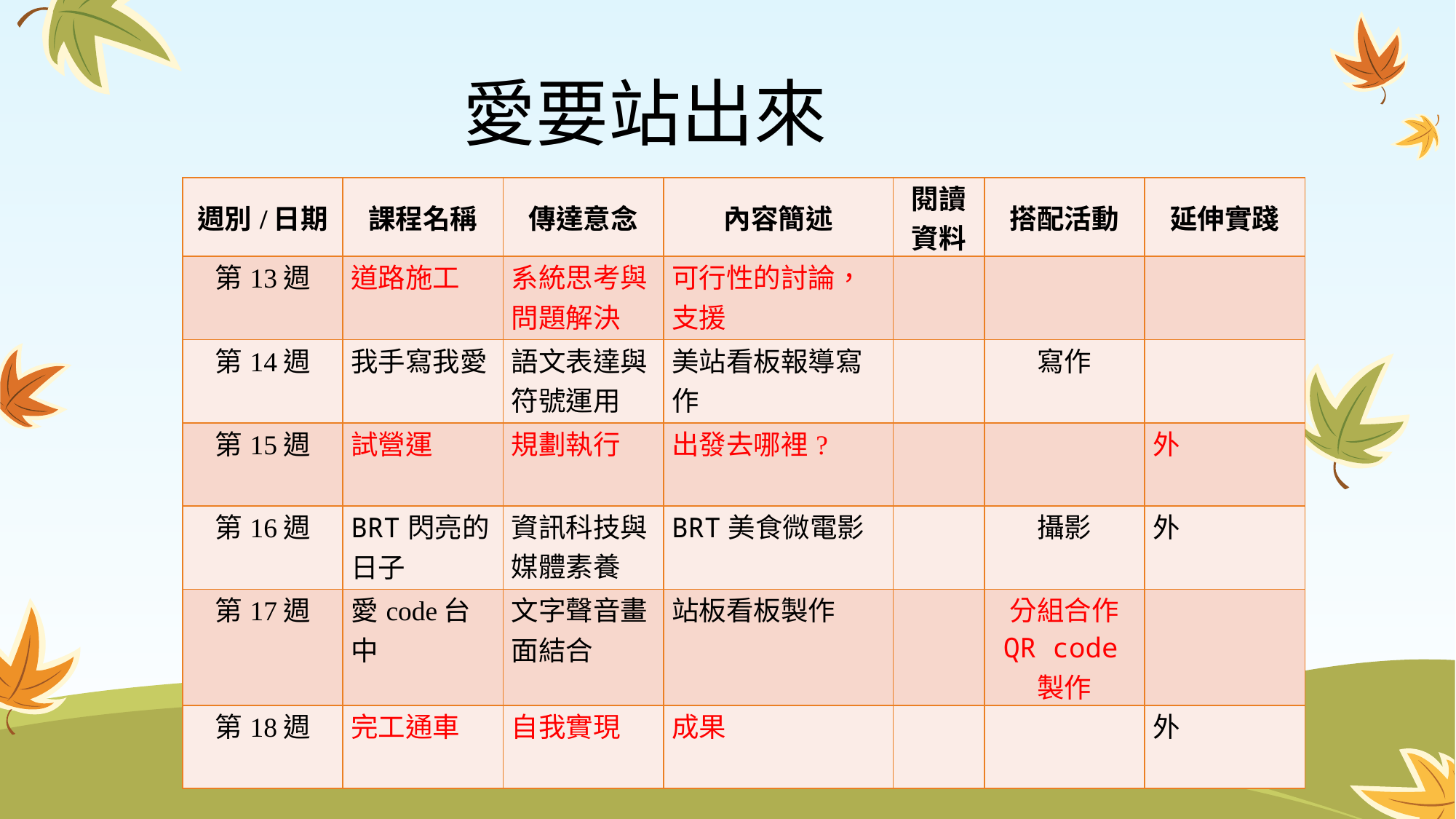

# 愛要站出來
| 週別/日期 | 課程名稱 | 傳達意念 | 內容簡述 | 閱讀資料 | 搭配活動 | 延伸實踐 |
| --- | --- | --- | --- | --- | --- | --- |
| 第13週 | 道路施工 | 系統思考與問題解決 | 可行性的討論，支援 |  |  |  |
| 第14週 | 我手寫我愛 | 語文表達與符號運用 | 美站看板報導寫作 |  | 寫作 |  |
| 第15週 | 試營運 | 規劃執行 | 出發去哪裡? |  |  | 外 |
| 第16週 | BRT閃亮的日子 | 資訊科技與媒體素養 | BRT美食微電影 |  | 攝影 | 外 |
| 第17週 | 愛code台中 | 文字聲音畫面結合 | 站板看板製作 |  | 分組合作 QR code製作 |  |
| 第18週 | 完工通車 | 自我實現 | 成果 |  |  | 外 |